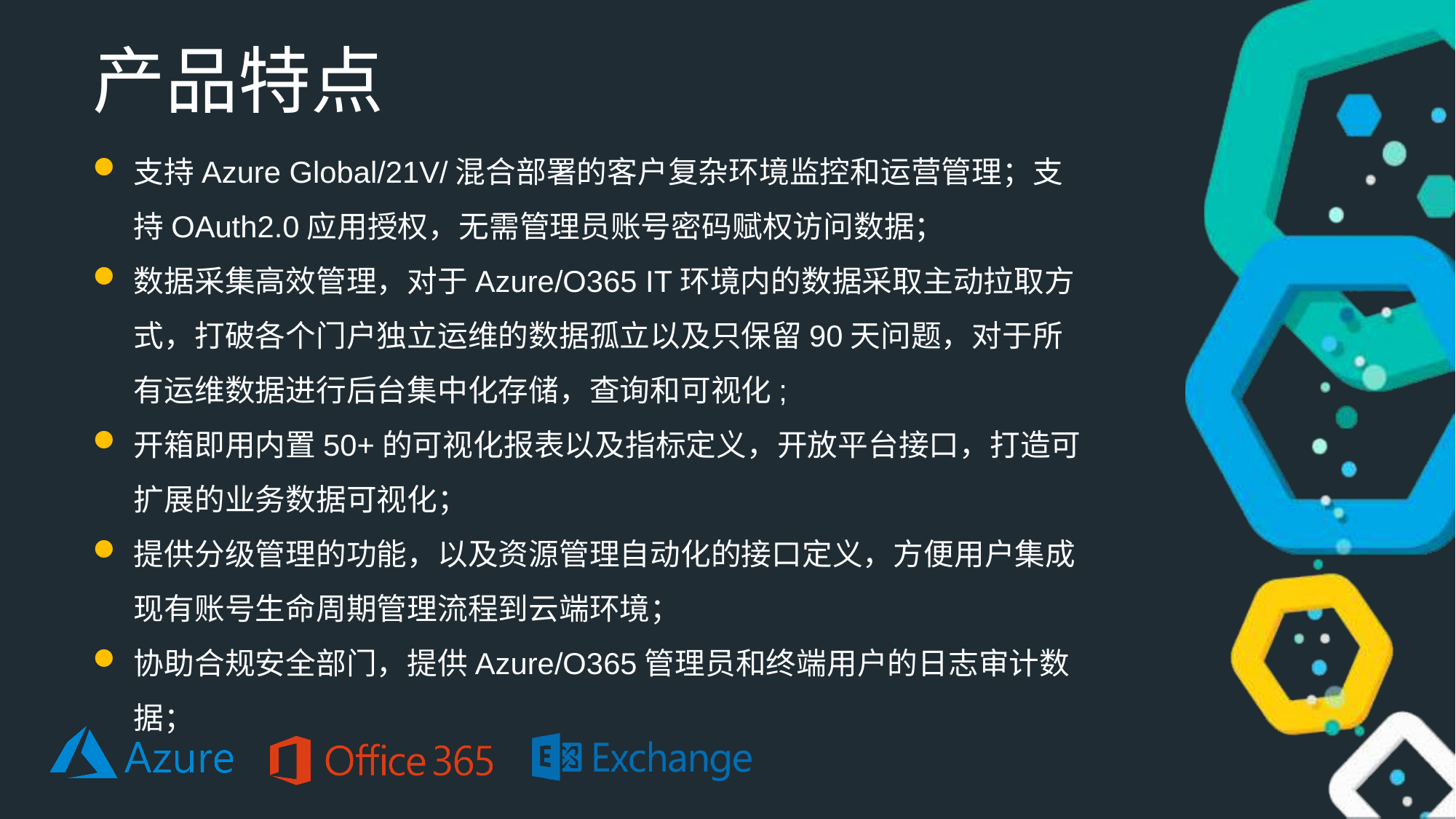

产品特点
支持Azure Global/21V/混合部署的客户复杂环境监控和运营管理；支持OAuth2.0应用授权，无需管理员账号密码赋权访问数据；
数据采集高效管理，对于Azure/O365 IT环境内的数据采取主动拉取方式，打破各个门户独立运维的数据孤立以及只保留90天问题，对于所有运维数据进行后台集中化存储，查询和可视化;
开箱即用内置50+的可视化报表以及指标定义，开放平台接口，打造可扩展的业务数据可视化；
提供分级管理的功能，以及资源管理自动化的接口定义，方便用户集成现有账号生命周期管理流程到云端环境；
协助合规安全部门，提供Azure/O365管理员和终端用户的日志审计数据；

同时具备丰富云端数据采集，高效实时分析，场景化运营可视化能力，协助云端企业用户开箱即用一站式分析Azure/O365运营的整体状态；
借助于日志，指标数据的采集集中归档以及管理关键性指标，集中展示以及场景化分析等功能，协助用户提高IT运维能力，降低IT运维成本；